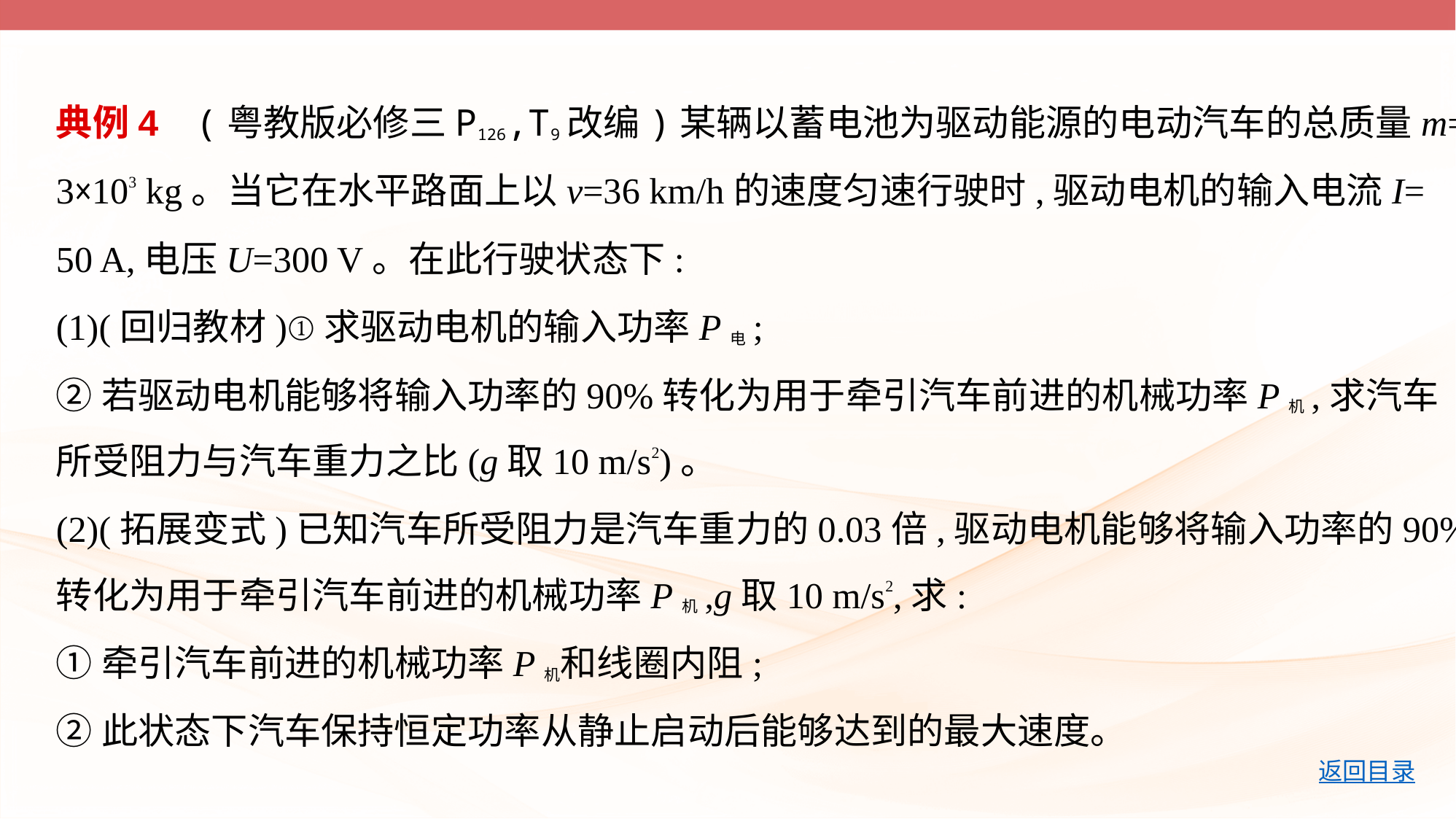

典例4    (粤教版必修三P126,T9改编)某辆以蓄电池为驱动能源的电动汽车的总质量m=
3×103 kg。当它在水平路面上以v=36 km/h的速度匀速行驶时,驱动电机的输入电流I=
50 A,电压U=300 V。在此行驶状态下:
(1)(回归教材)①求驱动电机的输入功率P电;
②若驱动电机能够将输入功率的90%转化为用于牵引汽车前进的机械功率P机,求汽车
所受阻力与汽车重力之比(g取10 m/s2)。
(2)(拓展变式)已知汽车所受阻力是汽车重力的0.03倍,驱动电机能够将输入功率的90%
转化为用于牵引汽车前进的机械功率P机,g取10 m/s2,求:
①牵引汽车前进的机械功率P机和线圈内阻;
②此状态下汽车保持恒定功率从静止启动后能够达到的最大速度。